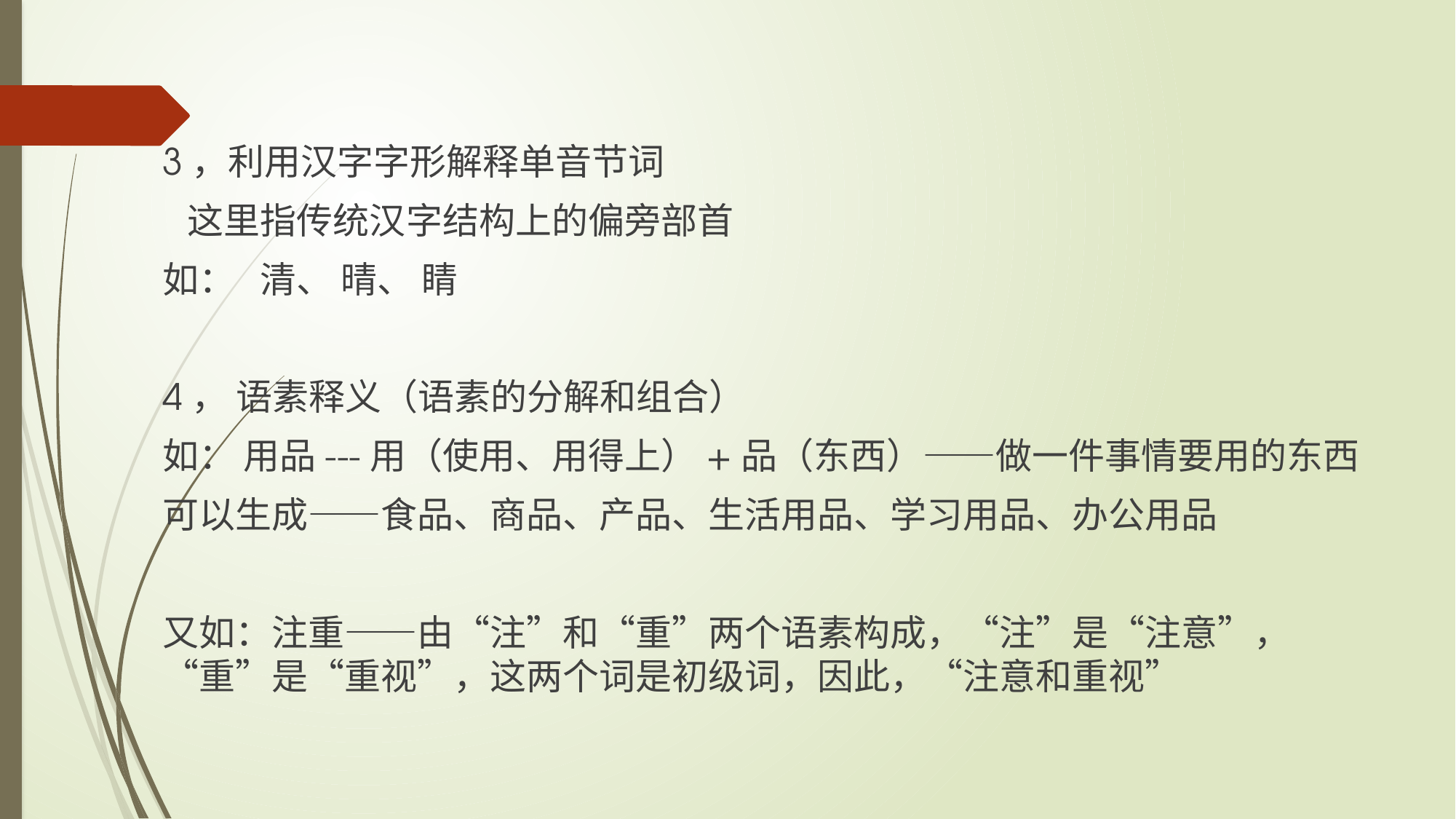

#
3，利用汉字字形解释单音节词
  这里指传统汉字结构上的偏旁部首
如：   清、 晴、 睛

4， 语素释义（语素的分解和组合）
如： 用品---用（使用、用得上）+品（东西）——做一件事情要用的东西
可以生成——食品、商品、产品、生活用品、学习用品、办公用品

又如：注重——由“注”和“重”两个语素构成，“注”是“注意”，“重”是“重视”，这两个词是初级词，因此，“注意和重视”